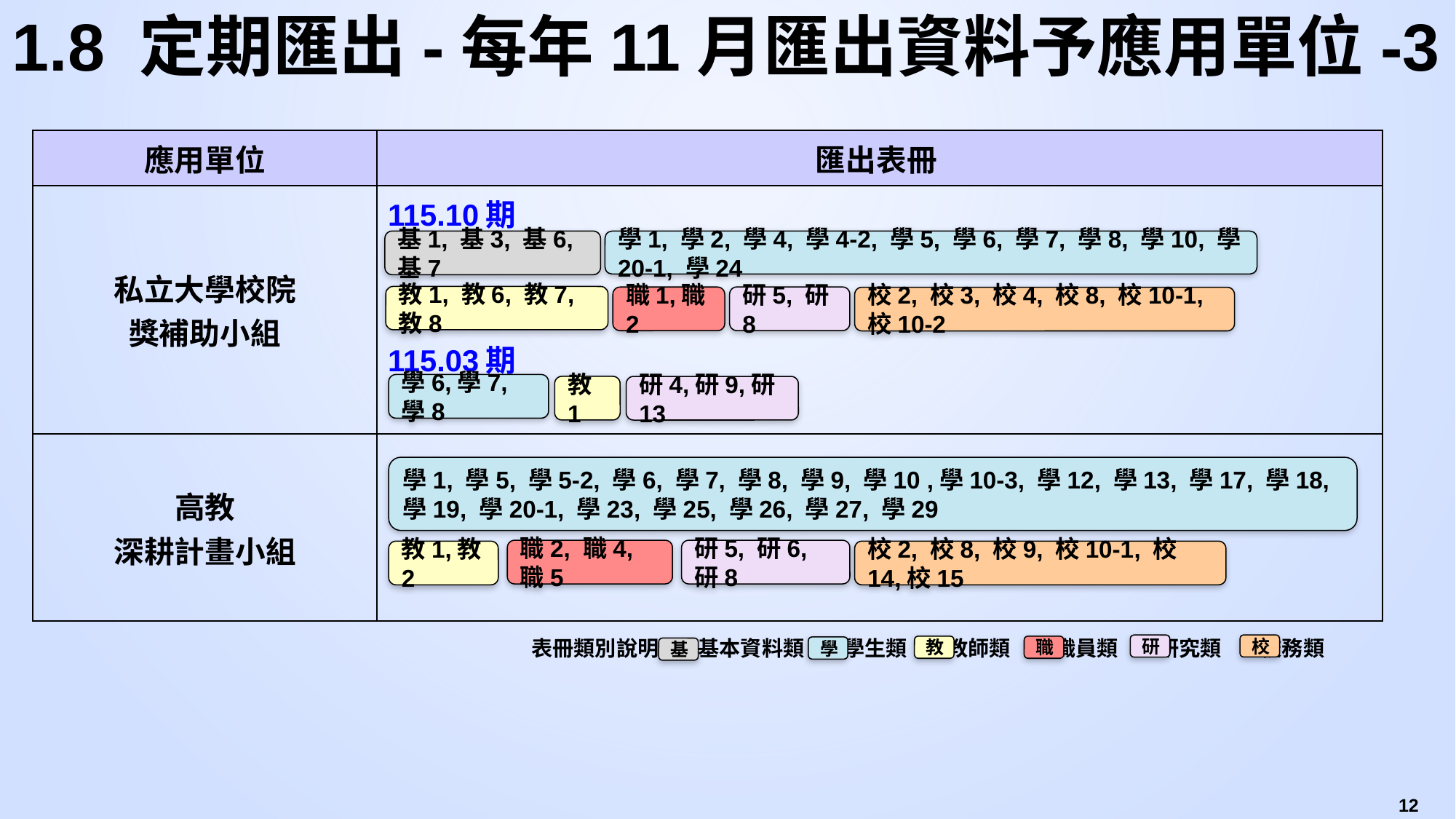

# 1.8 定期匯出-每年11月匯出資料予應用單位-3
| 應用單位 | 匯出表冊 |
| --- | --- |
| 私立大學校院 獎補助小組 | 115.10期 115.03期 |
| 高教 深耕計畫小組 |  |
基1, 基3, 基6, 基7
學1, 學2, 學4, 學4-2, 學5, 學6, 學7, 學8, 學10, 學20-1, 學24
教1, 教6, 教7, 教8
研5, 研8
職1,職2
校2, 校3, 校4, 校8, 校10-1,校10-2
學6,學7,學8
教1
研4,研9,研13
學1, 學5, 學5-2, 學6, 學7, 學8, 學9, 學10 ,學10-3, 學12, 學13, 學17, 學18, 學19, 學20-1, 學23, 學25, 學26, 學27, 學29
研5, 研6, 研8
職2, 職4, 職5
教1,教2
校2, 校8, 校9, 校10-1, 校14,校15
表冊類別說明        基本資料類        學生類        教師類         職員類        研究類        校務類
校
研
職
教
學
基